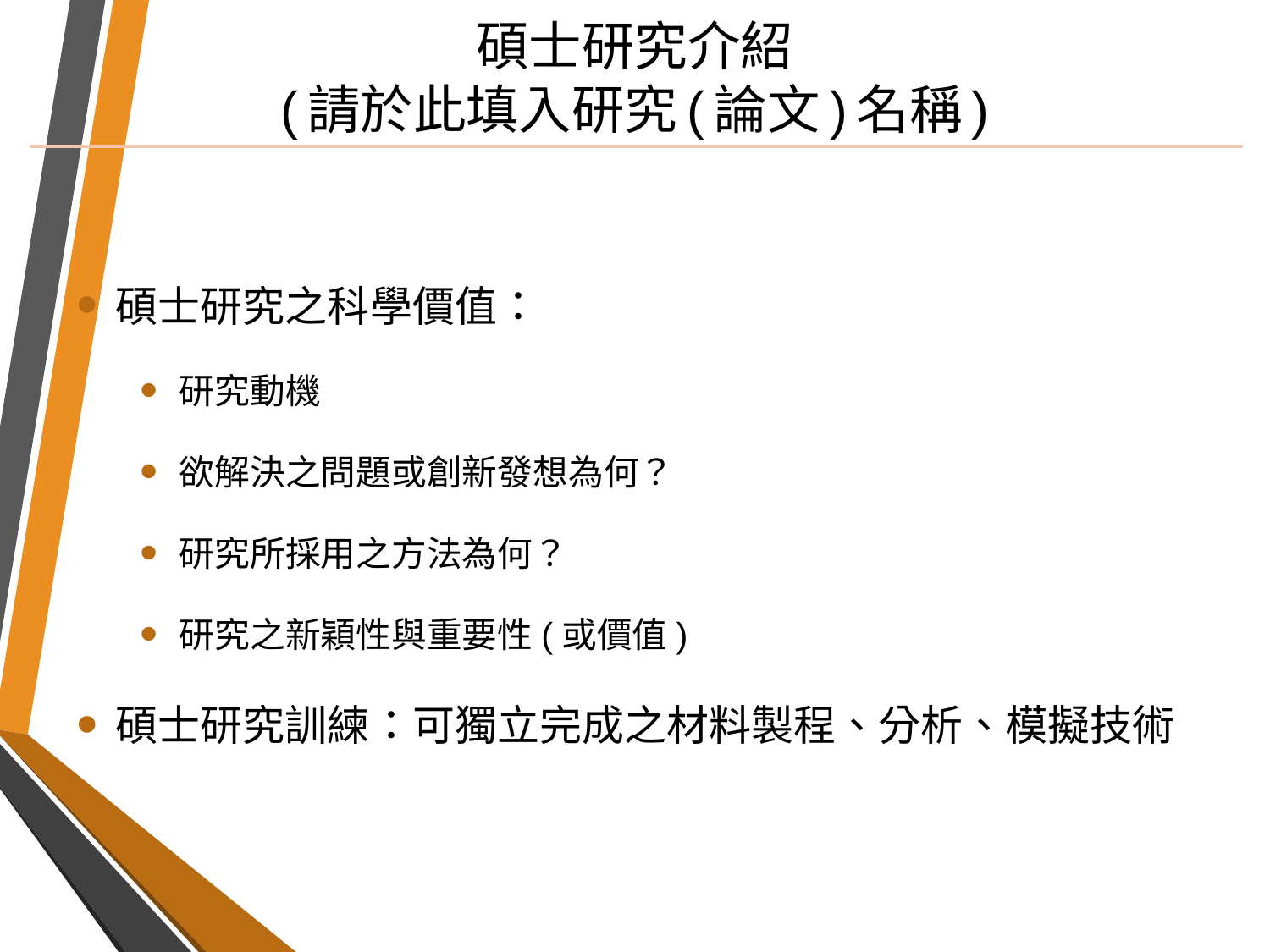

# 碩士研究介紹 (請於此填入研究(論文)名稱)
碩士研究之科學價值：
研究動機
欲解決之問題或創新發想為何？
研究所採用之方法為何？
研究之新穎性與重要性(或價值)
碩士研究訓練：可獨立完成之材料製程、分析、模擬技術